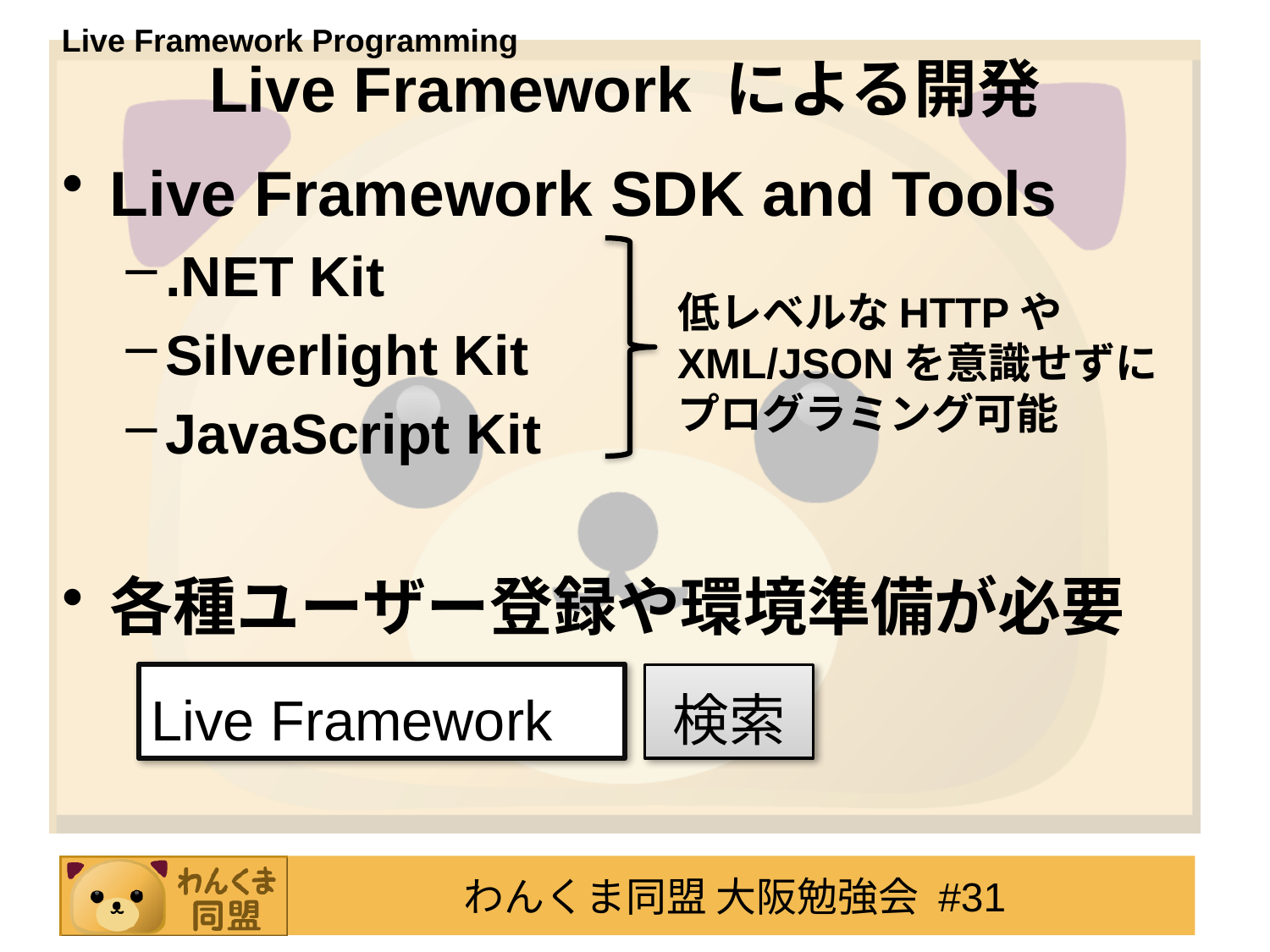

Live Framework Programming
# Live Framework による開発
Live Framework SDK and Tools
.NET Kit
Silverlight Kit
JavaScript Kit

各種ユーザー登録や環境準備が必要

低レベルなHTTPやXML/JSONを意識せずにプログラミング可能
Live Framework
検索